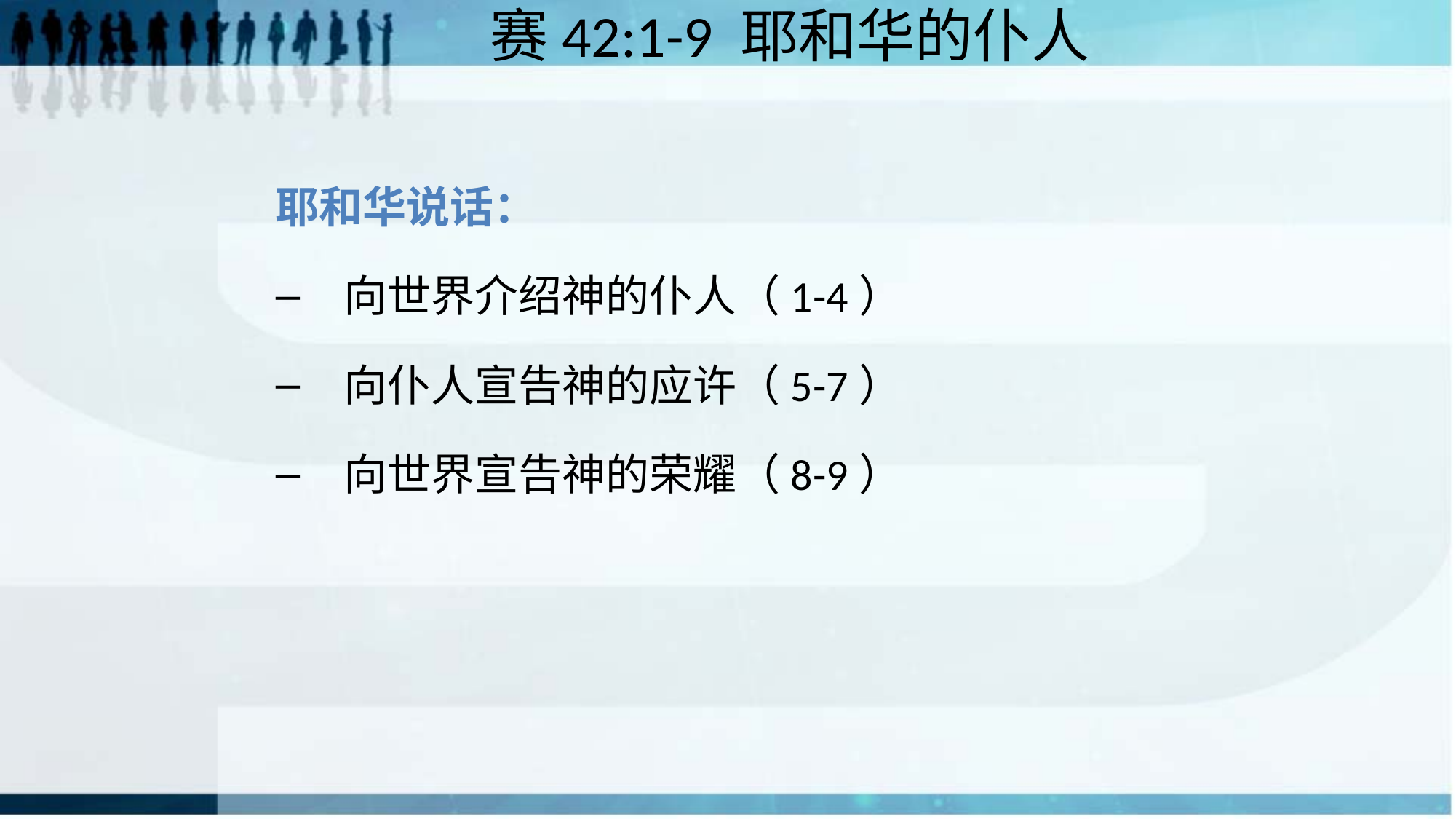

# 赛42:1-9 耶和华的仆人
耶和华说话：
向世界介绍神的仆人（1-4）
向仆人宣告神的应许（5-7）
向世界宣告神的荣耀（8-9）